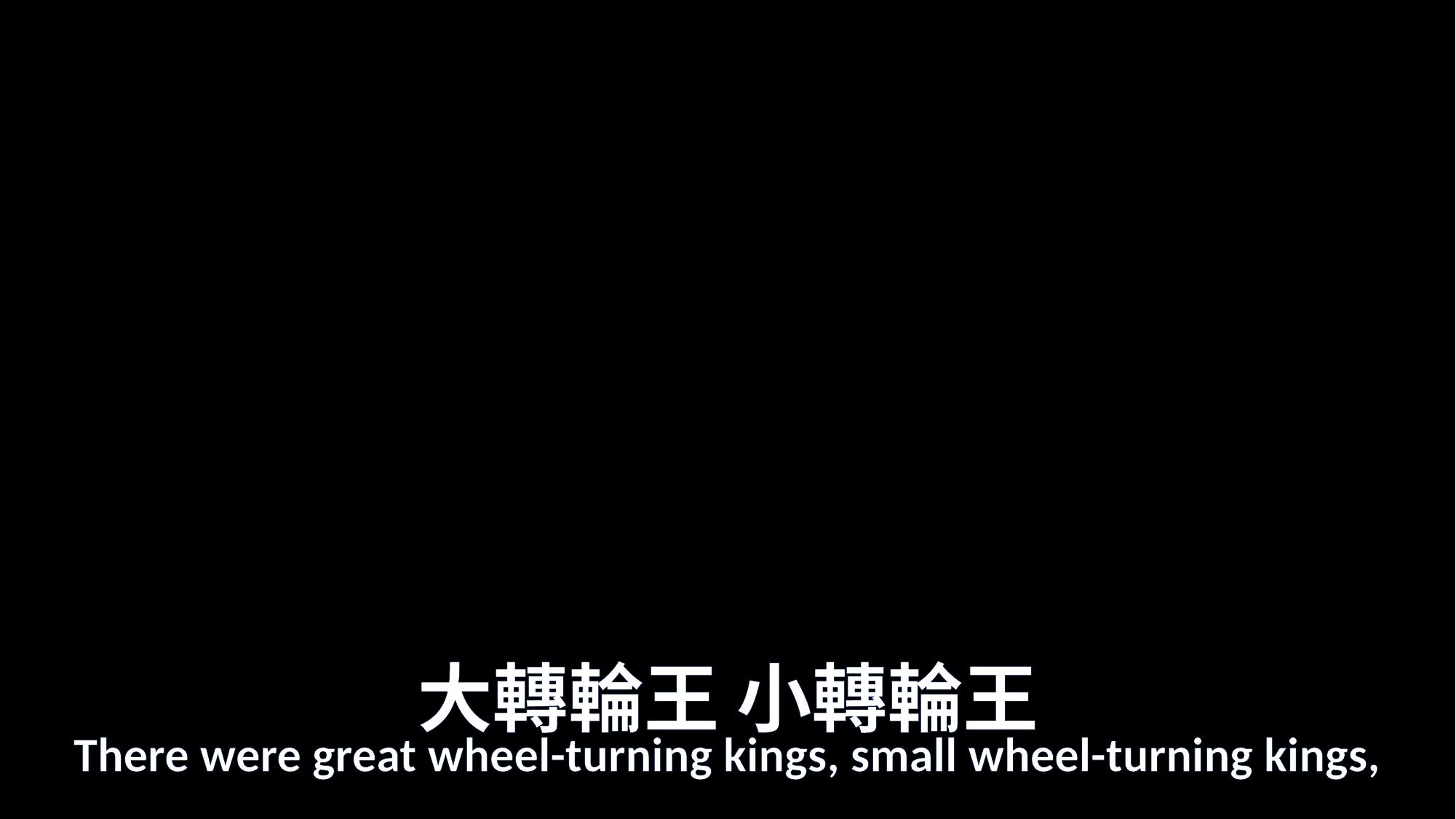

# 大轉輪王 小轉輪王
There were great wheel-turning kings, small wheel-turning kings,